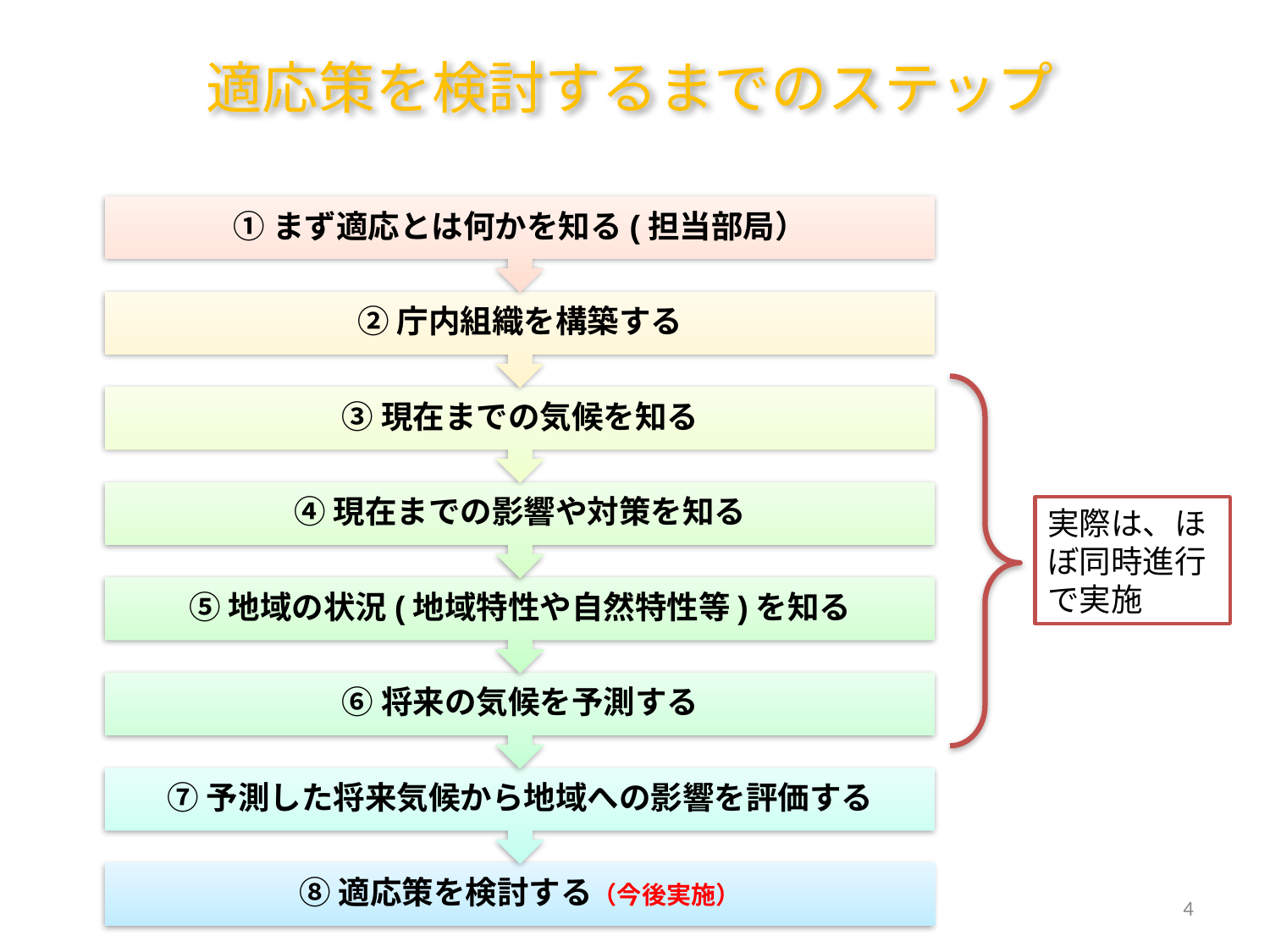

適応策を検討するまでのステップ
⑧適応策を検討する（今後実施）
⑦予測した将来気候から地域への影響を評価する
⑥将来の気候を予測する
⑤地域の状況(地域特性や自然特性等)を知る
④現在までの影響や対策を知る
③現在までの気候を知る
②庁内組織を構築する
①まず適応とは何かを知る(担当部局）

実際は、ほぼ同時進行で実施
4